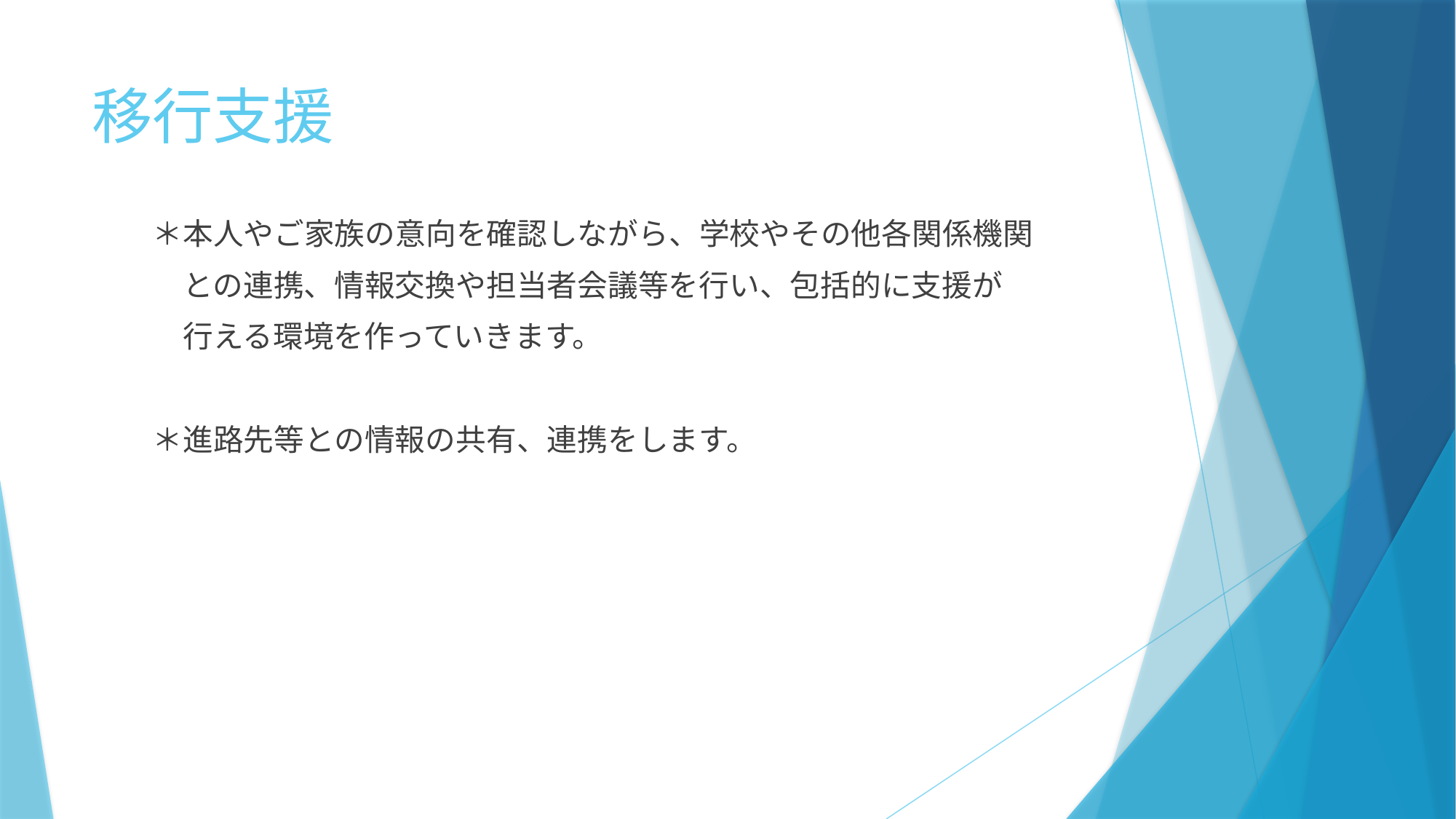

# 移行支援

　　＊本人やご家族の意向を確認しながら、学校やその他各関係機関
　　　との連携、情報交換や担当者会議等を行い、包括的に支援が
　　　行える環境を作っていきます。

　　＊進路先等との情報の共有、連携をします。